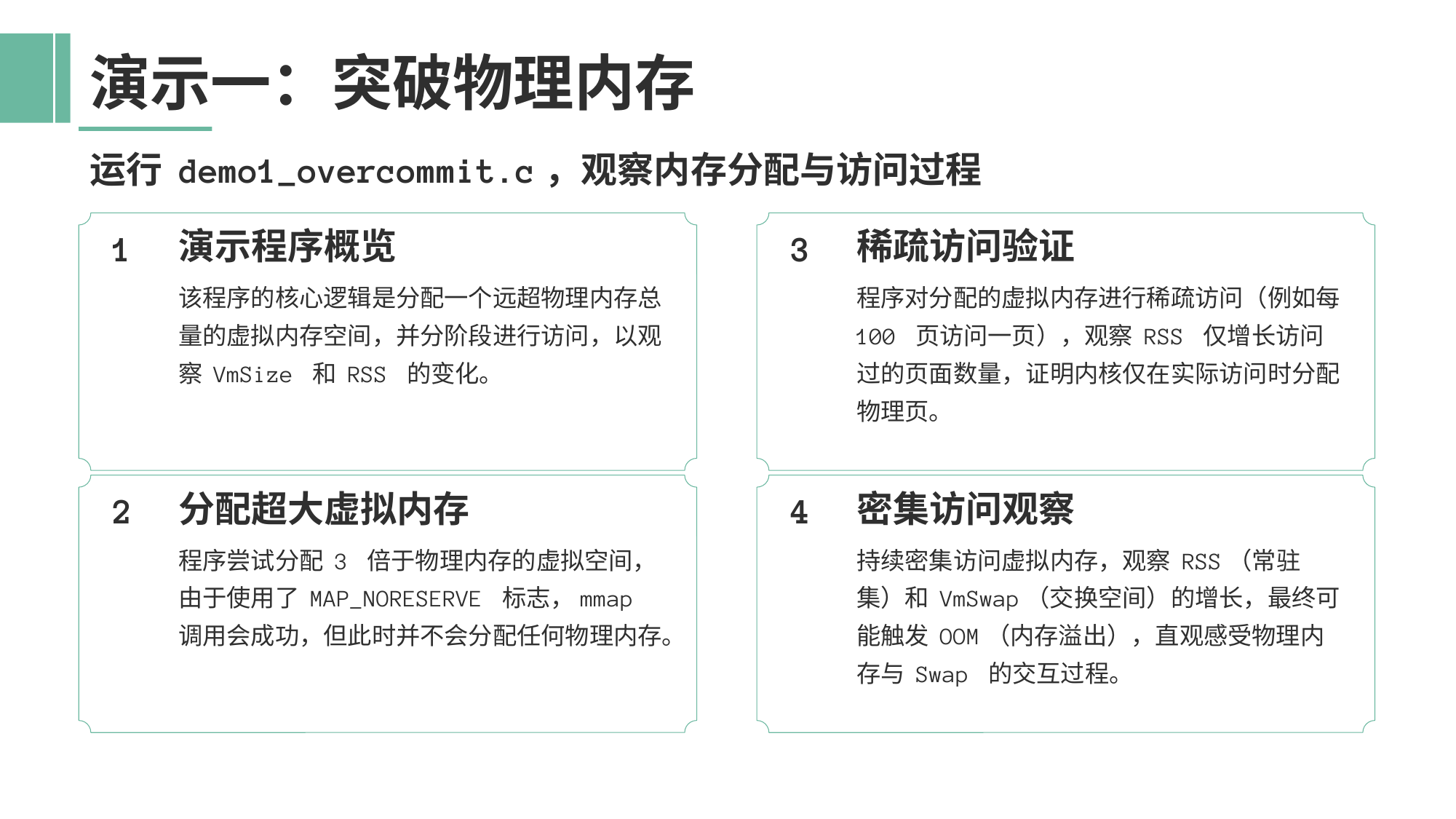

演示一：突破物理内存
运行 demo1_overcommit.c，观察内存分配与访问过程

1
演示程序概览
该程序的核心逻辑是分配一个远超物理内存总量的虚拟内存空间，并分阶段进行访问，以观察 VmSize 和 RSS 的变化。

3
稀疏访问验证
程序对分配的虚拟内存进行稀疏访问（例如每 100 页访问一页），观察 RSS 仅增长访问过的页面数量，证明内核仅在实际访问时分配物理页。

2
分配超大虚拟内存
程序尝试分配 3 倍于物理内存的虚拟空间，由于使用了 MAP_NORESERVE 标志，mmap 调用会成功，但此时并不会分配任何物理内存。

4
密集访问观察
持续密集访问虚拟内存，观察 RSS（常驻集）和 VmSwap（交换空间）的增长，最终可能触发 OOM（内存溢出），直观感受物理内存与 Swap 的交互过程。